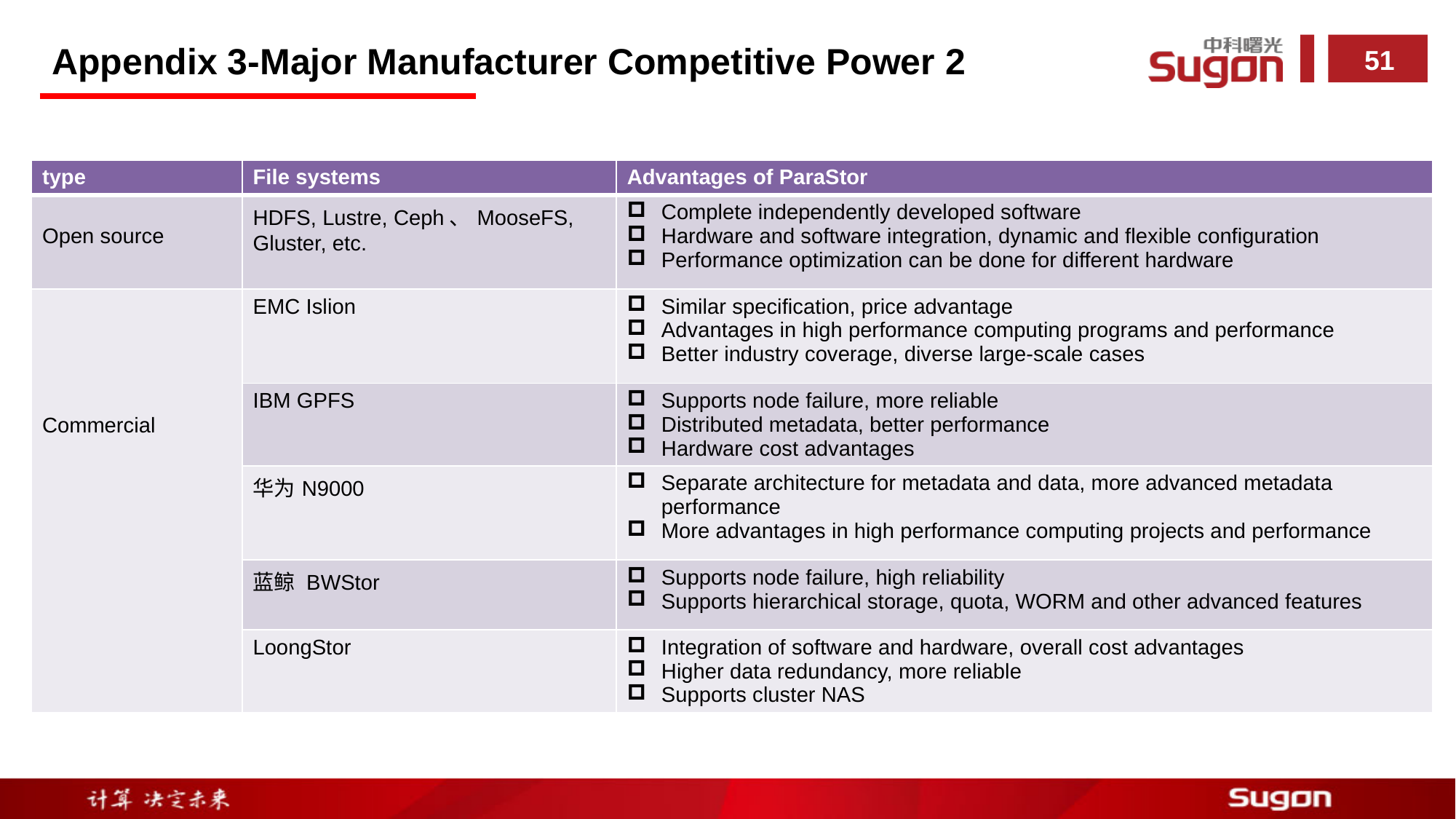

Appendix 3-Major Manufacturer Competitive Power 2
| type | File systems | Advantages of ParaStor |
| --- | --- | --- |
| Open source | HDFS, Lustre, Ceph、MooseFS, Gluster, etc. | Complete independently developed software Hardware and software integration, dynamic and flexible configuration Performance optimization can be done for different hardware |
| Commercial | EMC Islion | Similar specification, price advantage Advantages in high performance computing programs and performance Better industry coverage, diverse large-scale cases |
|  | IBM GPFS | Supports node failure, more reliable Distributed metadata, better performance Hardware cost advantages |
|  | 华为N9000 | Separate architecture for metadata and data, more advanced metadata performance More advantages in high performance computing projects and performance |
|  | 蓝鲸 BWStor | Supports node failure, high reliability Supports hierarchical storage, quota, WORM and other advanced features |
|  | LoongStor | Integration of software and hardware, overall cost advantages Higher data redundancy, more reliable Supports cluster NAS |